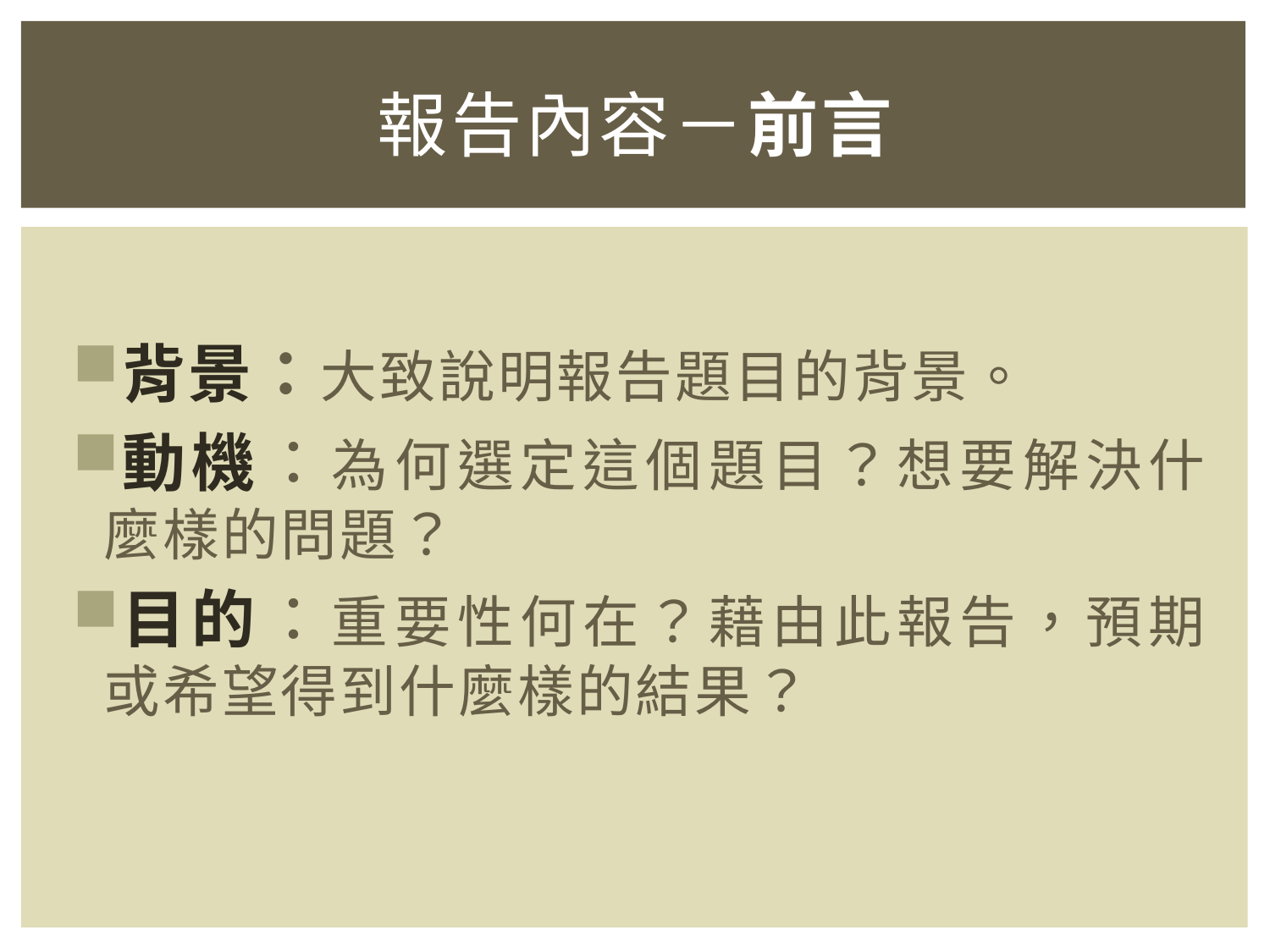

# 報告內容－前言

背景：大致說明報告題目的背景。
動機：為何選定這個題目？想要解決什麼樣的問題？
目的：重要性何在？藉由此報告，預期或希望得到什麼樣的結果？